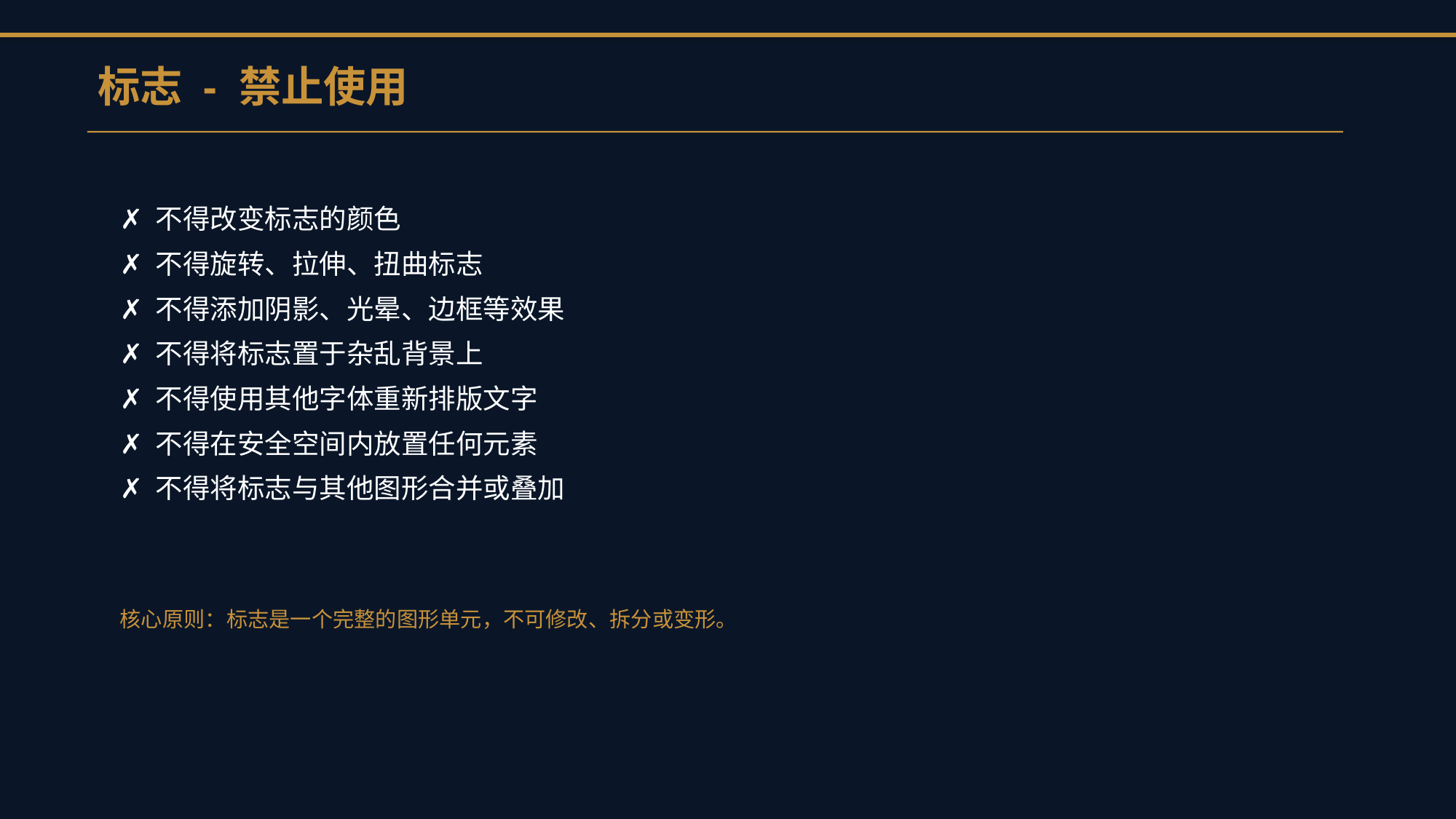

标志 - 禁止使用

✗ 不得改变标志的颜色
✗ 不得旋转、拉伸、扭曲标志
✗ 不得添加阴影、光晕、边框等效果
✗ 不得将标志置于杂乱背景上
✗ 不得使用其他字体重新排版文字
✗ 不得在安全空间内放置任何元素
✗ 不得将标志与其他图形合并或叠加
核心原则：标志是一个完整的图形单元，不可修改、拆分或变形。